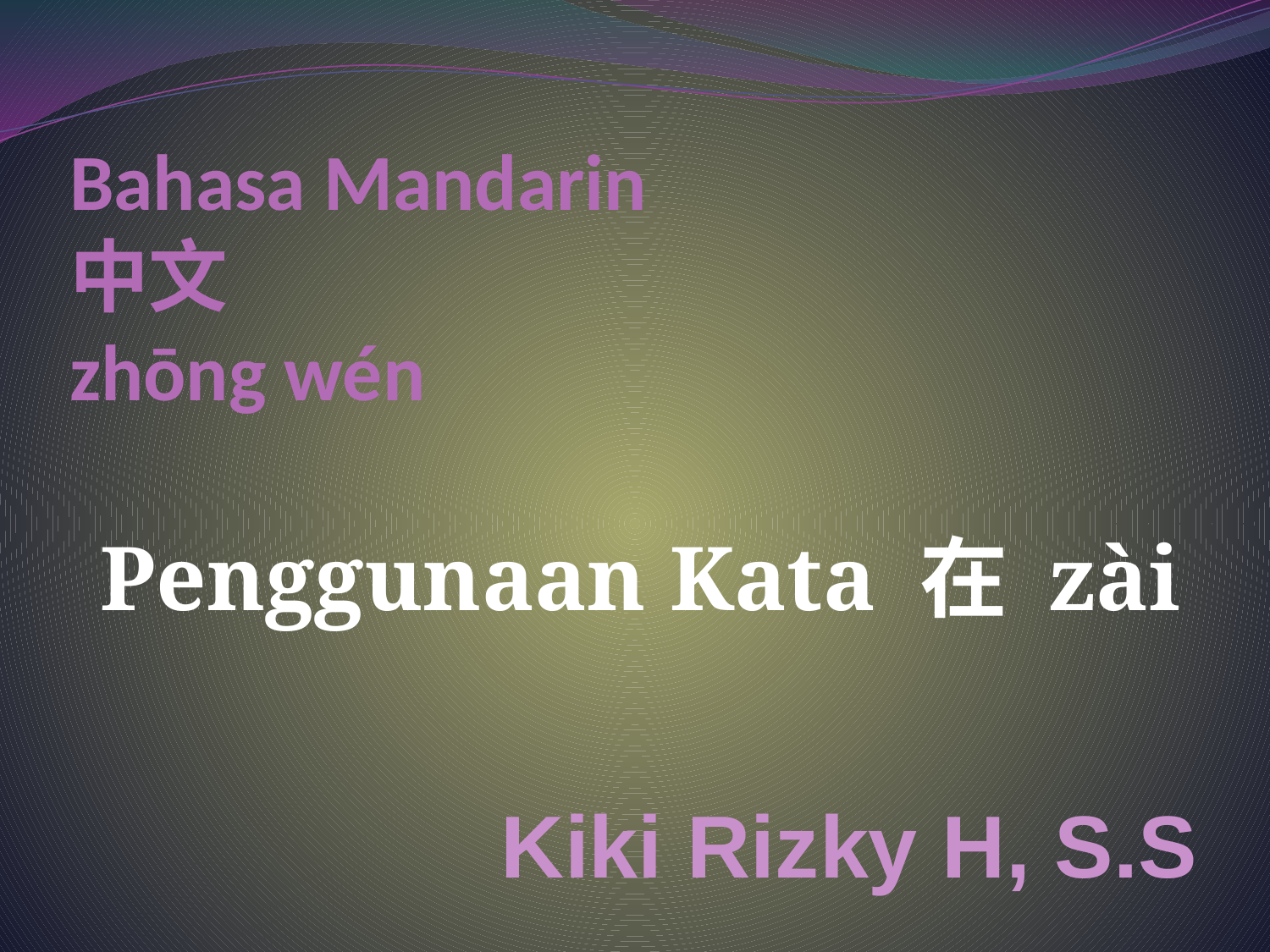

# Bahasa Mandarin 中文 zhōng wén
Penggunaan Kata 在 zài
Kiki Rizky H, S.S